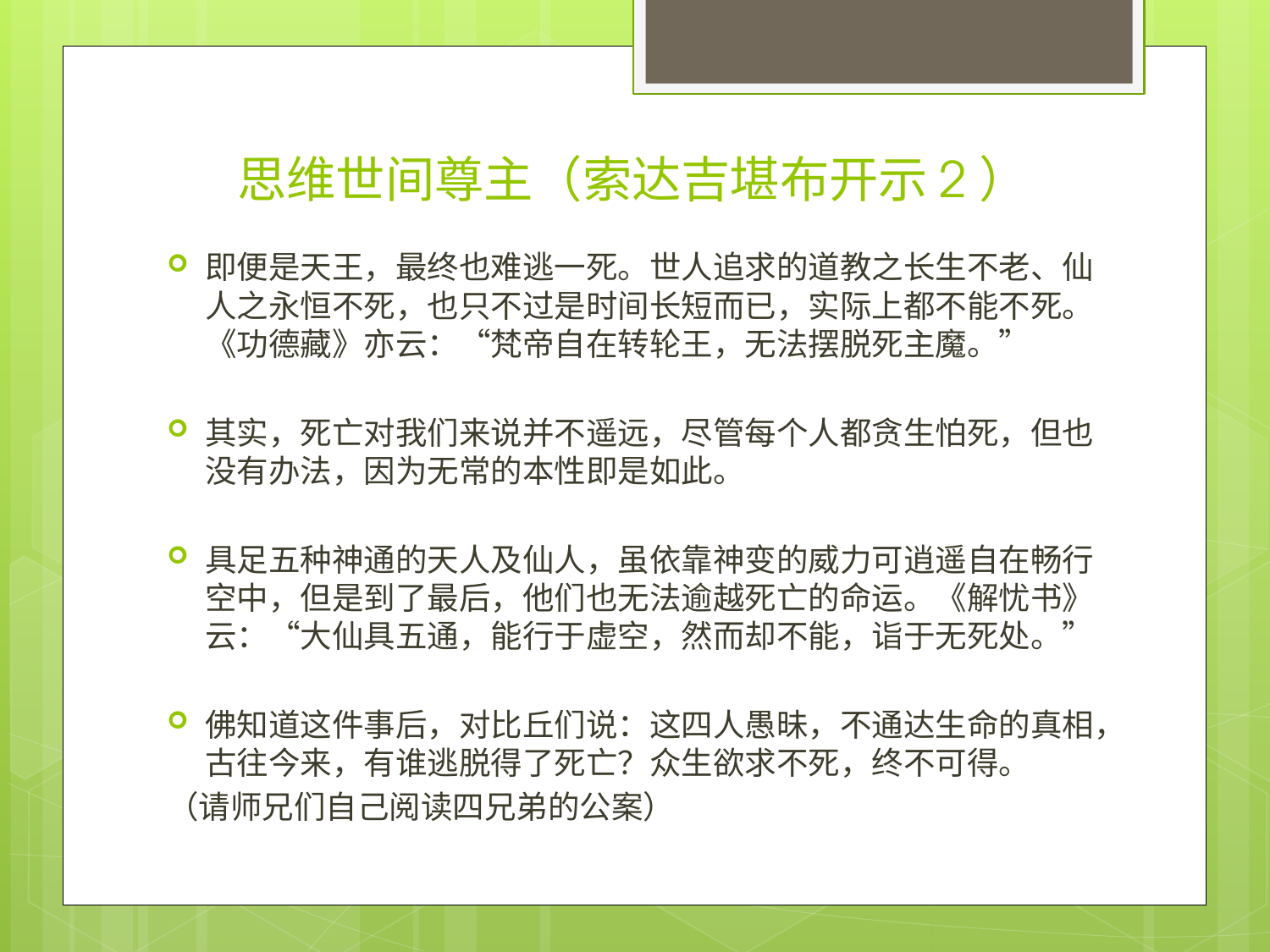

# 思维世间尊主（索达吉堪布开示2）
即便是天王，最终也难逃一死。世人追求的道教之长生不老、仙人之永恒不死，也只不过是时间长短而已，实际上都不能不死。《功德藏》亦云：“梵帝自在转轮王，无法摆脱死主魔。”

其实，死亡对我们来说并不遥远，尽管每个人都贪生怕死，但也没有办法，因为无常的本性即是如此。

具足五种神通的天人及仙人，虽依靠神变的威力可逍遥自在畅行空中，但是到了最后，他们也无法逾越死亡的命运。《解忧书》云：“大仙具五通，能行于虚空，然而却不能，诣于无死处。”

佛知道这件事后，对比丘们说：这四人愚昧，不通达生命的真相，古往今来，有谁逃脱得了死亡？众生欲求不死，终不可得。
（请师兄们自己阅读四兄弟的公案）